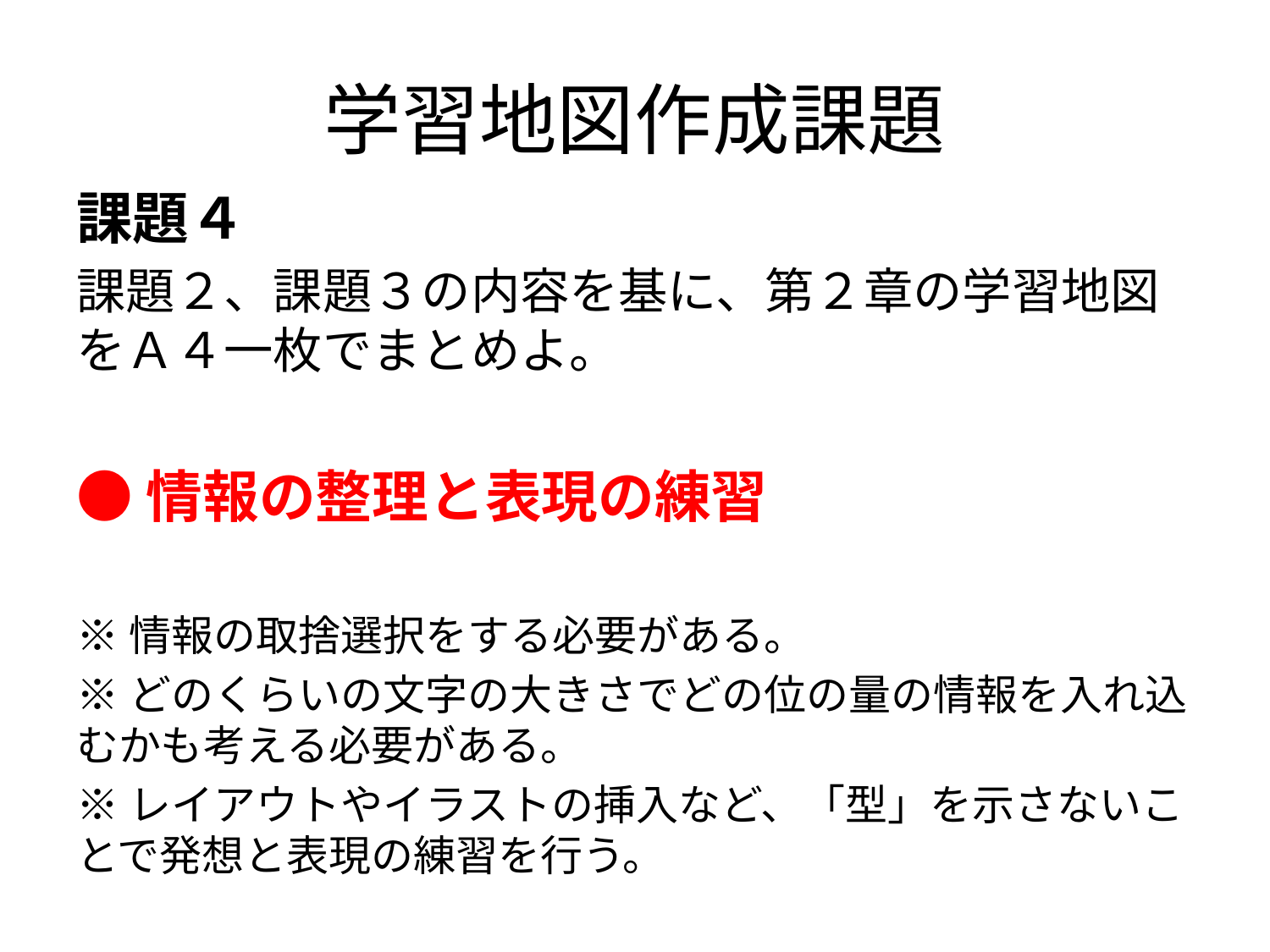

# 学習地図作成課題
課題４
課題２、課題３の内容を基に、第２章の学習地図をＡ４一枚でまとめよ。

●情報の整理と表現の練習

※情報の取捨選択をする必要がある。
※どのくらいの文字の大きさでどの位の量の情報を入れ込むかも考える必要がある。
※レイアウトやイラストの挿入など、「型」を示さないことで発想と表現の練習を行う。